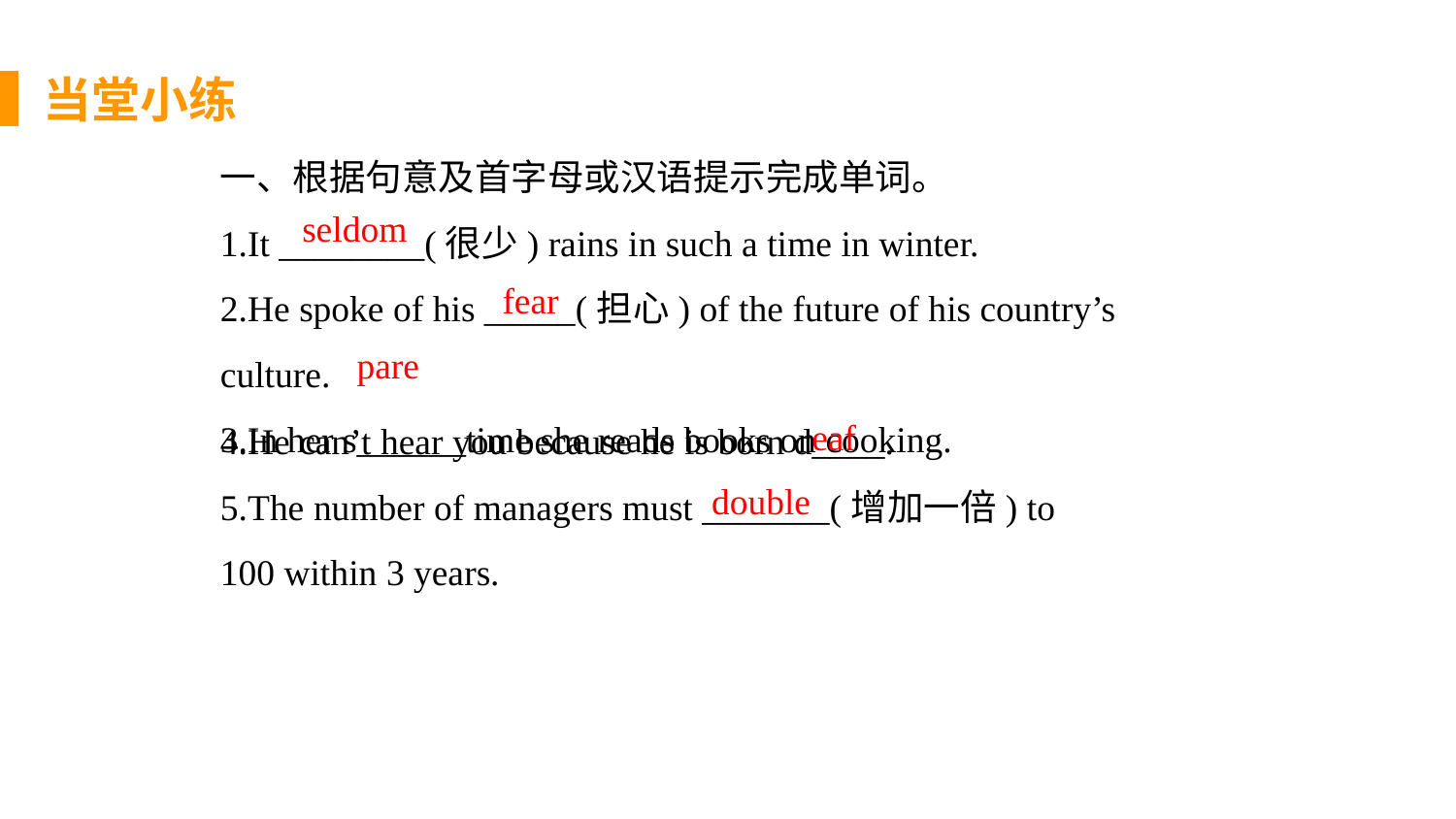

当堂小练

一、根据句意及首字母或汉语提示完成单词。
1.It ________(很少) rains in such a time in winter.
2.He spoke of his _____(担心) of the future of his country’s culture.
3.In her s______time she reads books on cooking.
seldom
fear
pare
4.He can’t hear you because he is born d____.
5.The number of managers must _______(增加一倍) to 100 within 3 years.
eaf
double